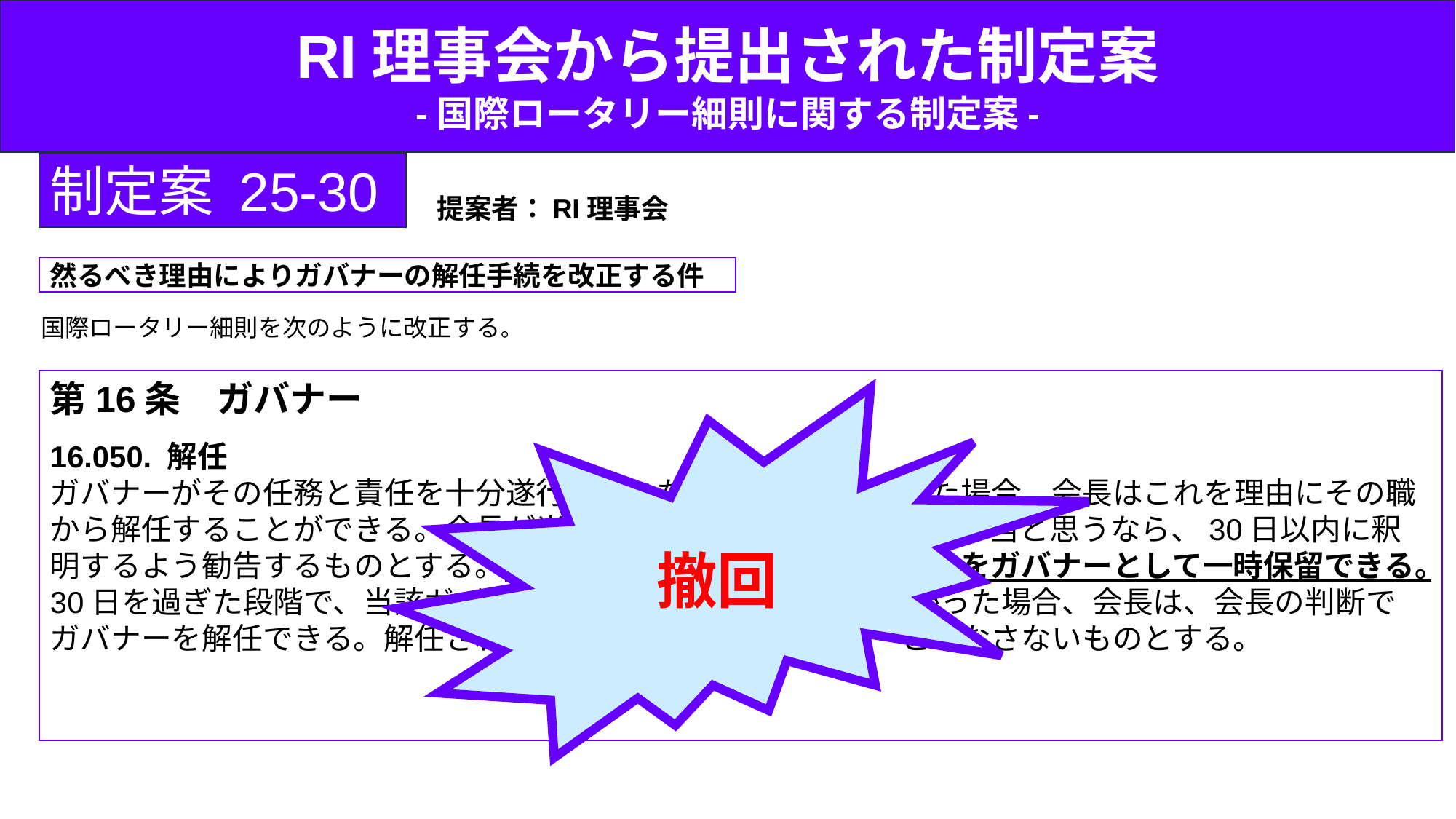

RI理事会から提出された制定案
-国際ロータリー細則に関する制定案-
制定案 25-30
提案者：RI理事会
然るべき理由によりガバナーの解任手続を改正する件
国際ロータリー細則を次のように改正する。
第16条　ガバナー

16.050. 解任
ガバナーがその任務と責任を十分遂行していないと会長が判断した場合、会長はこれを理由にその職
から解任することができる。会長が当該ガバナーに対して、解任を不当と思うなら、30日以内に釈明するよう勧告するものとする。会長はこの期間中、当該ガバナーをガバナーとして一時保留できる。30日を過ぎた段階で、当該ガバナーが十分なり兪が提出できなかった場合、会長は、会長の判断で
ガバナーを解任できる。解任されたガバナー、パストガバナーとみなさないものとする。
撤回